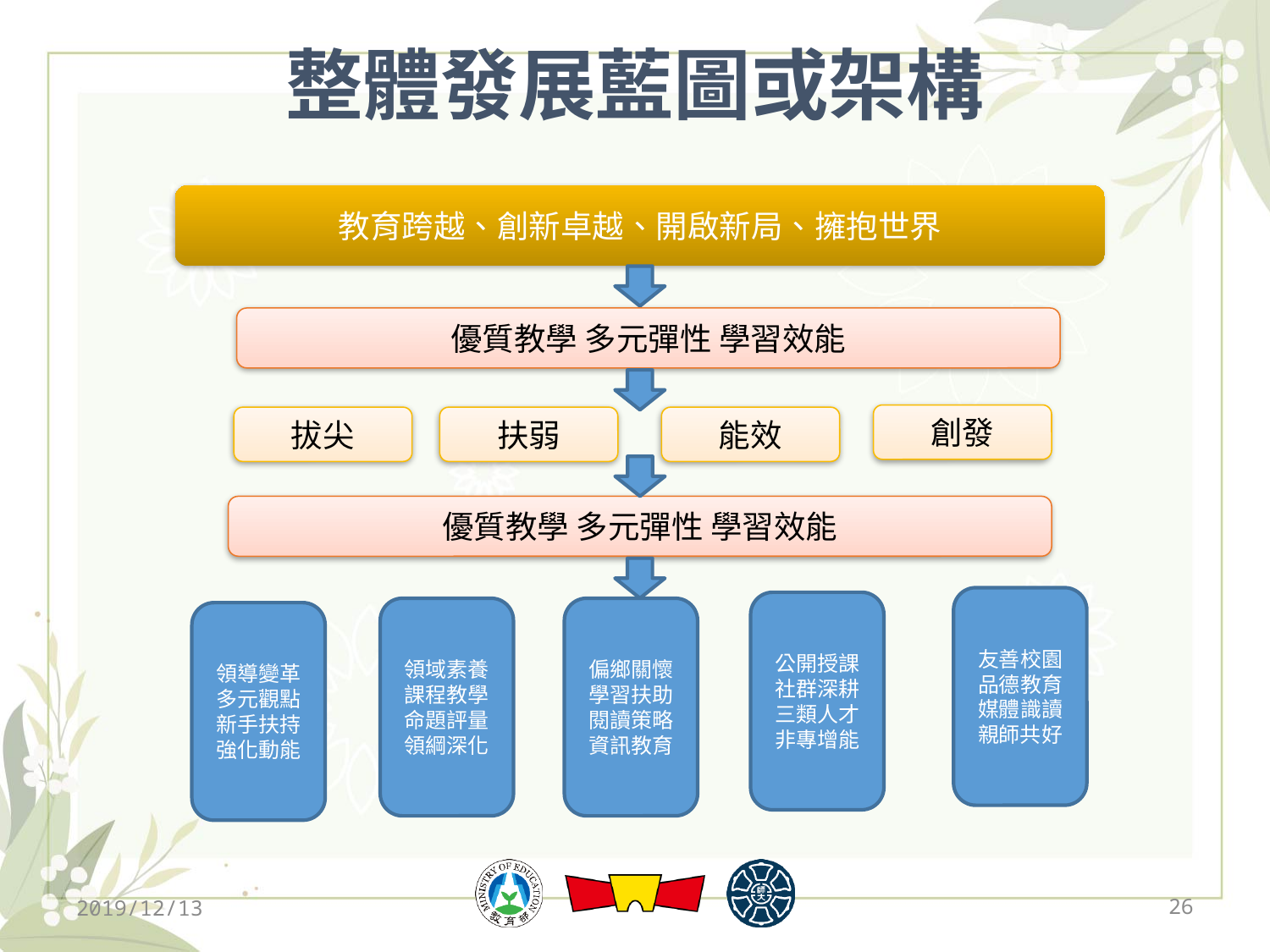

# 整體發展藍圖或架構
教育跨越、創新卓越、開啟新局、擁抱世界

優質教學 多元彈性 學習效能

創發
拔尖
扶弱
能效

優質教學 多元彈性 學習效能

友善校園
品德教育
媒體識讀
親師共好
公開授課
社群深耕
三類人才
非專增能
領域素養
課程教學
命題評量
領綱深化
偏鄉關懷
學習扶助
閱讀策略
資訊教育
領導變革
多元觀點
新手扶持
強化動能
2019/12/13
26